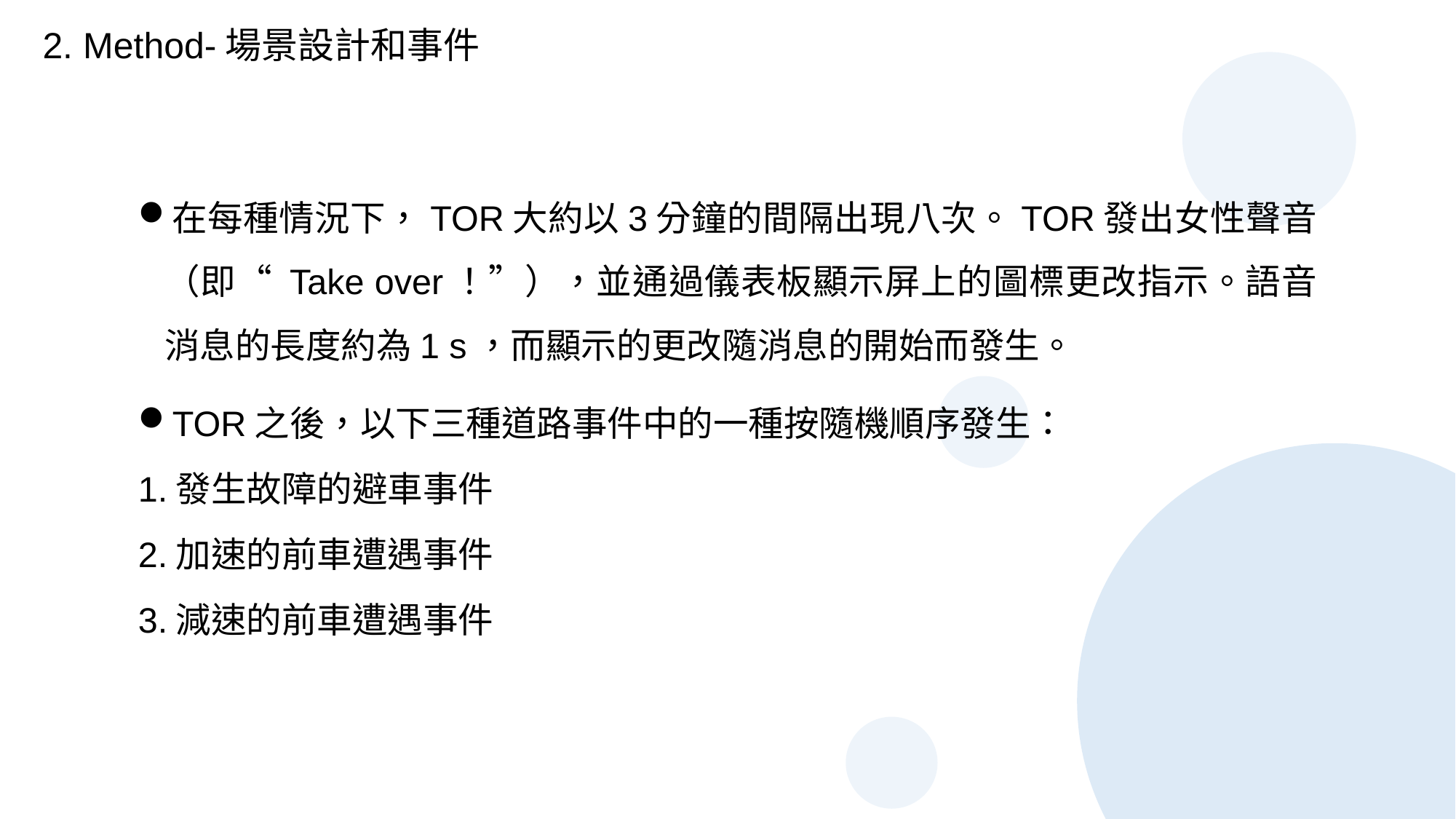

2. Method-場景設計和事件

在每種情況下，TOR大約以3分鐘的間隔出現八次。TOR發出女性聲音（即“ Take over！”），並通過儀表板顯示屏上的圖標更改指示。語音消息的長度約為1 s，而顯示的更改隨消息的開始而發生。
TOR之後，以下三種道路事件中的一種按隨機順序發生：
1.發生故障的避車事件
2.加速的前車遭遇事件
3.減速的前車遭遇事件